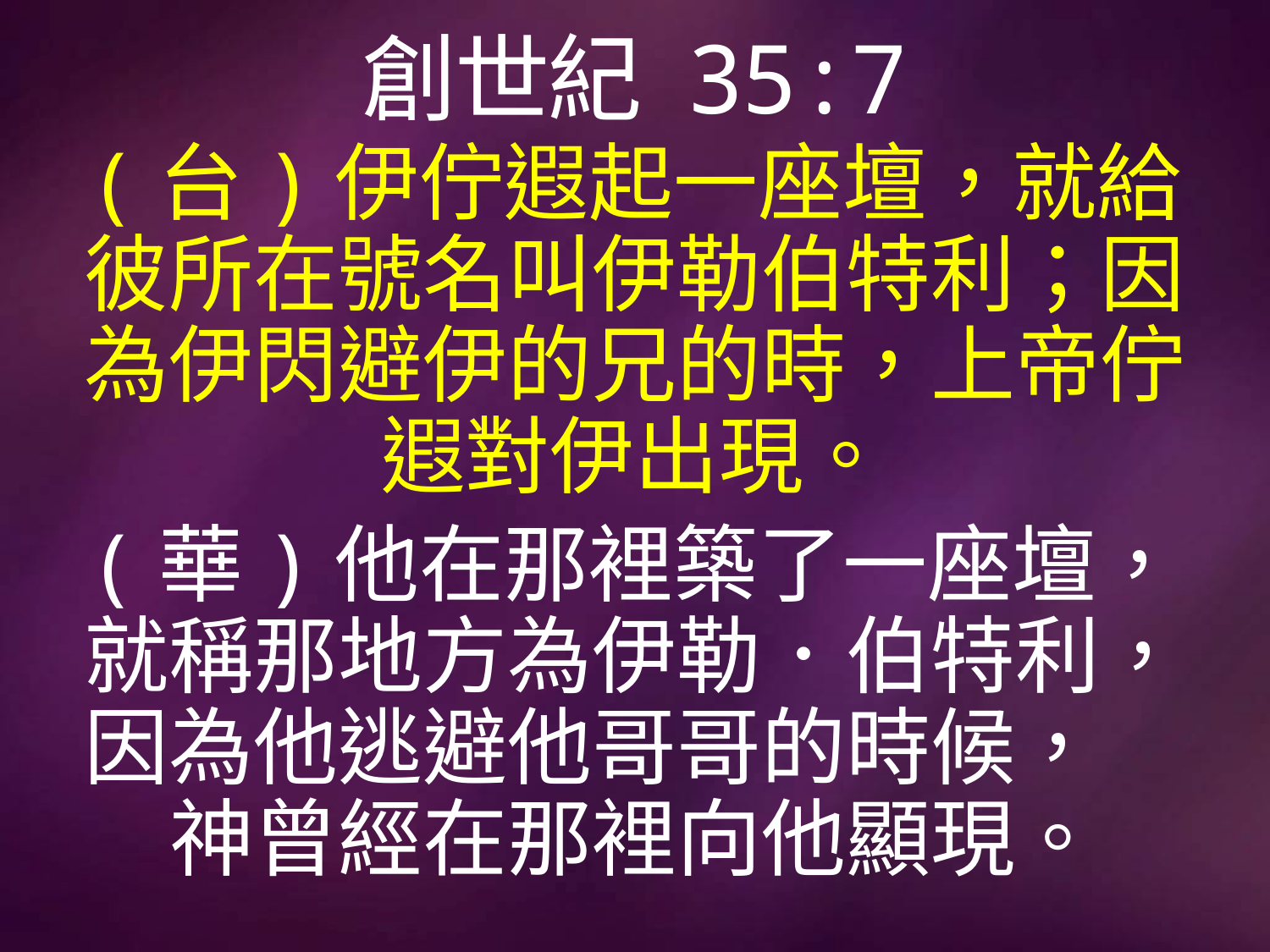

# 創世紀 35:7
(台)伊佇遐起一座壇，就給彼所在號名叫伊勒伯特利；因為伊閃避伊的兄的時，上帝佇遐對伊出現。
(華)他在那裡築了一座壇，就稱那地方為伊勒．伯特利，因為他逃避他哥哥的時候，　神曾經在那裡向他顯現。